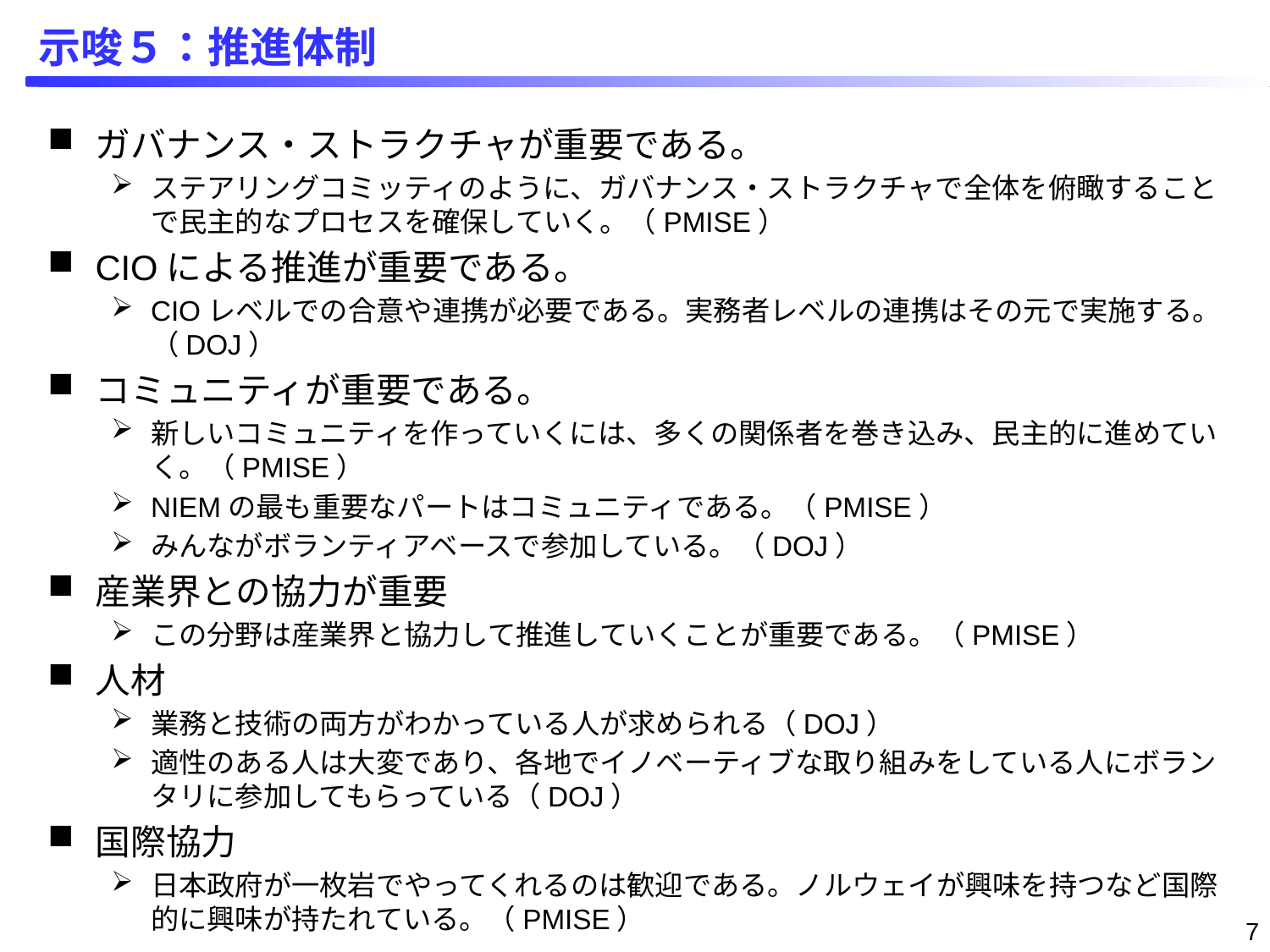

# 示唆５：推進体制
ガバナンス・ストラクチャが重要である。
ステアリングコミッティのように、ガバナンス・ストラクチャで全体を俯瞰することで民主的なプロセスを確保していく。（PMISE）
CIOによる推進が重要である。
CIOレベルでの合意や連携が必要である。実務者レベルの連携はその元で実施する。（DOJ）
コミュニティが重要である。
新しいコミュニティを作っていくには、多くの関係者を巻き込み、民主的に進めていく。（PMISE）
NIEMの最も重要なパートはコミュニティである。（PMISE）
みんながボランティアベースで参加している。（DOJ）
産業界との協力が重要
この分野は産業界と協力して推進していくことが重要である。（PMISE）
人材
業務と技術の両方がわかっている人が求められる（DOJ）
適性のある人は大変であり、各地でイノベーティブな取り組みをしている人にボランタリに参加してもらっている（DOJ）
国際協力
日本政府が一枚岩でやってくれるのは歓迎である。ノルウェイが興味を持つなど国際的に興味が持たれている。（PMISE）

7